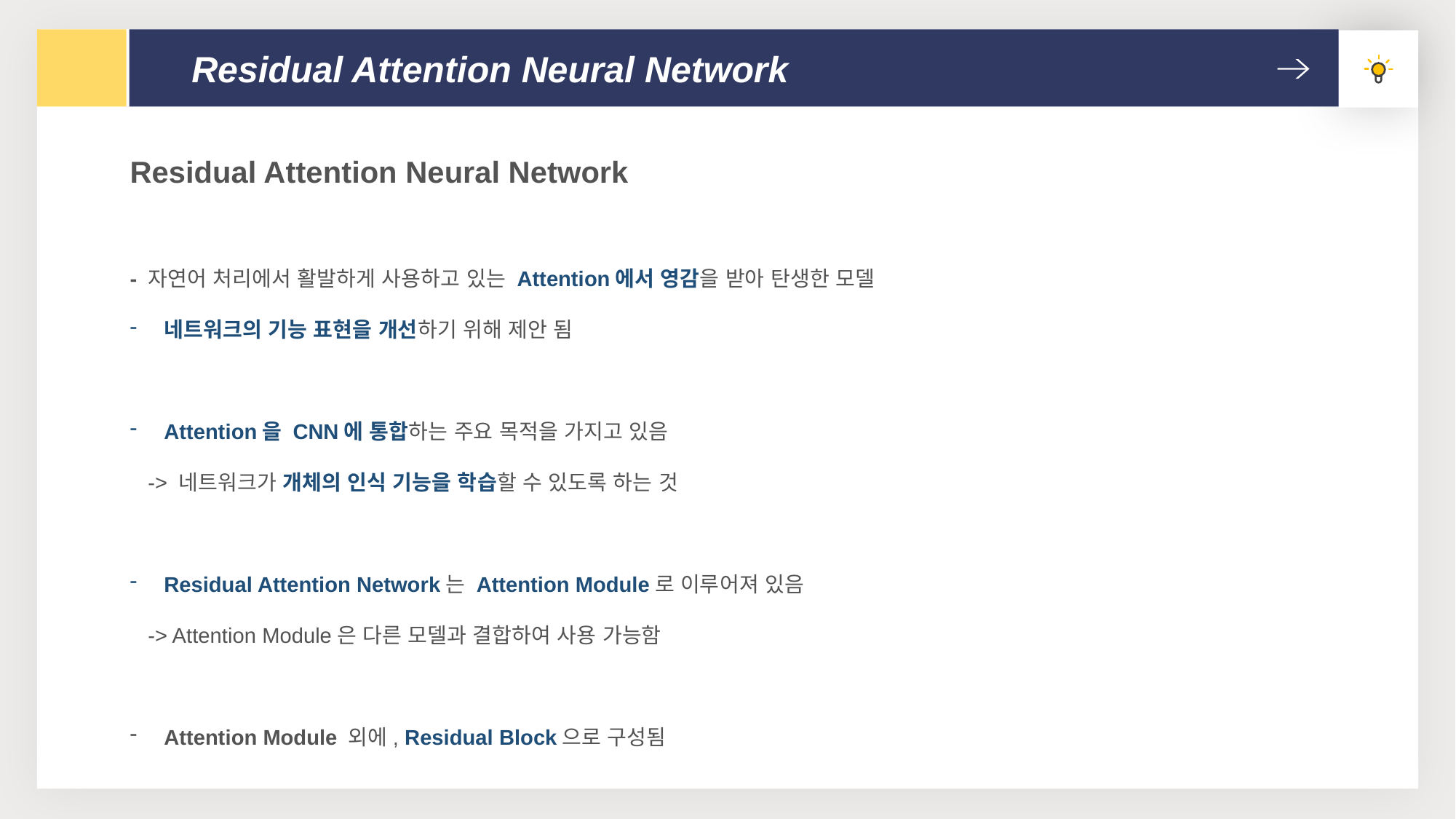

Residual Attention Neural Network

Residual Attention Neural Network

- 자연어 처리에서 활발하게 사용하고 있는 Attention에서 영감을 받아 탄생한 모델
네트워크의 기능 표현을 개선하기 위해 제안 됨

Attention을 CNN에 통합하는 주요 목적을 가지고 있음
   -> 네트워크가 개체의 인식 기능을 학습할 수 있도록 하는 것

Residual Attention Network는 Attention Module로 이루어져 있음
   -> Attention Module은 다른 모델과 결합하여 사용 가능함

Attention Module 외에, Residual Block으로 구성됨